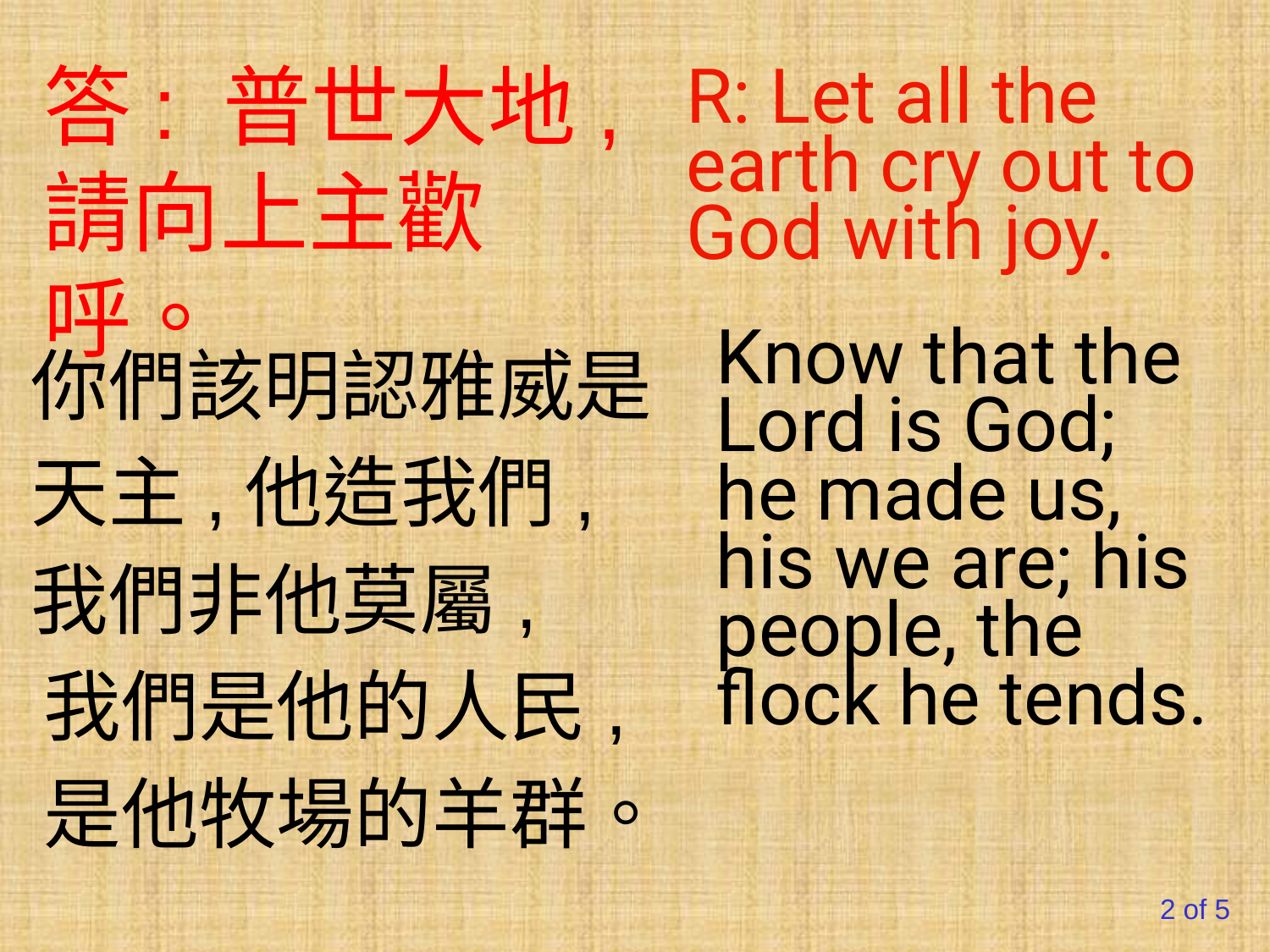

答: 普世大地,請向上主歡呼。

R: Let all the earth cry out to God with joy.
你們該明認雅威是天主,他造我們,
我們非他莫屬,
我們是他的人民,是他牧場的羊群。

Know that the Lord is God; he made us, his we are; his people, the flock he tends.
2 of 5